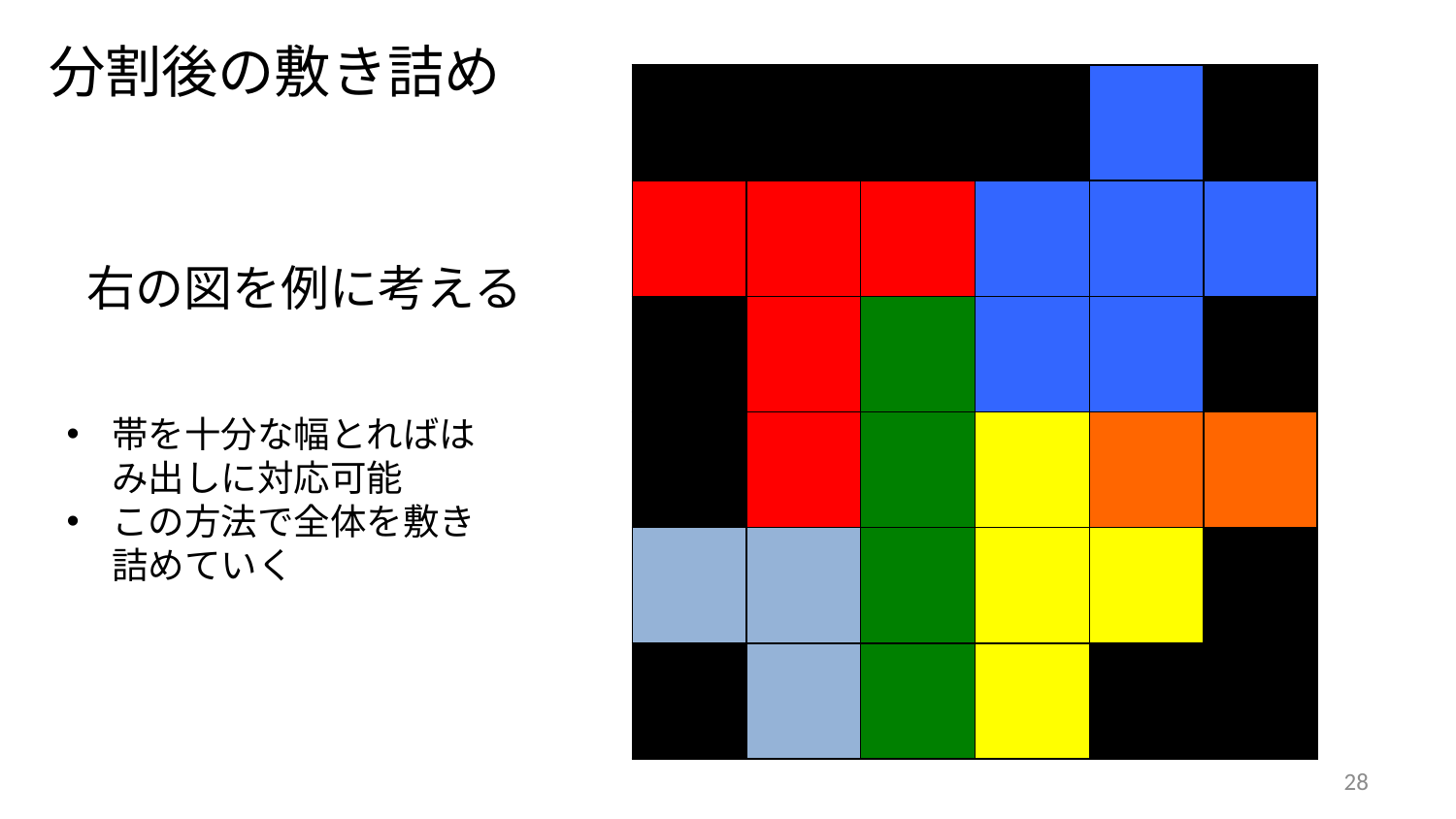

分割後の敷き詰め
|  |  |  |  |  |  |
| --- | --- | --- | --- | --- | --- |
|  |  |  |  |  |  |
|  |  |  |  |  |  |
|  |  |  |  |  |  |
|  |  |  |  |  |  |
|  |  |  |  |  |  |
右の図を例に考える

帯を十分な幅とればはみ出しに対応可能
この方法で全体を敷き詰めていく
28